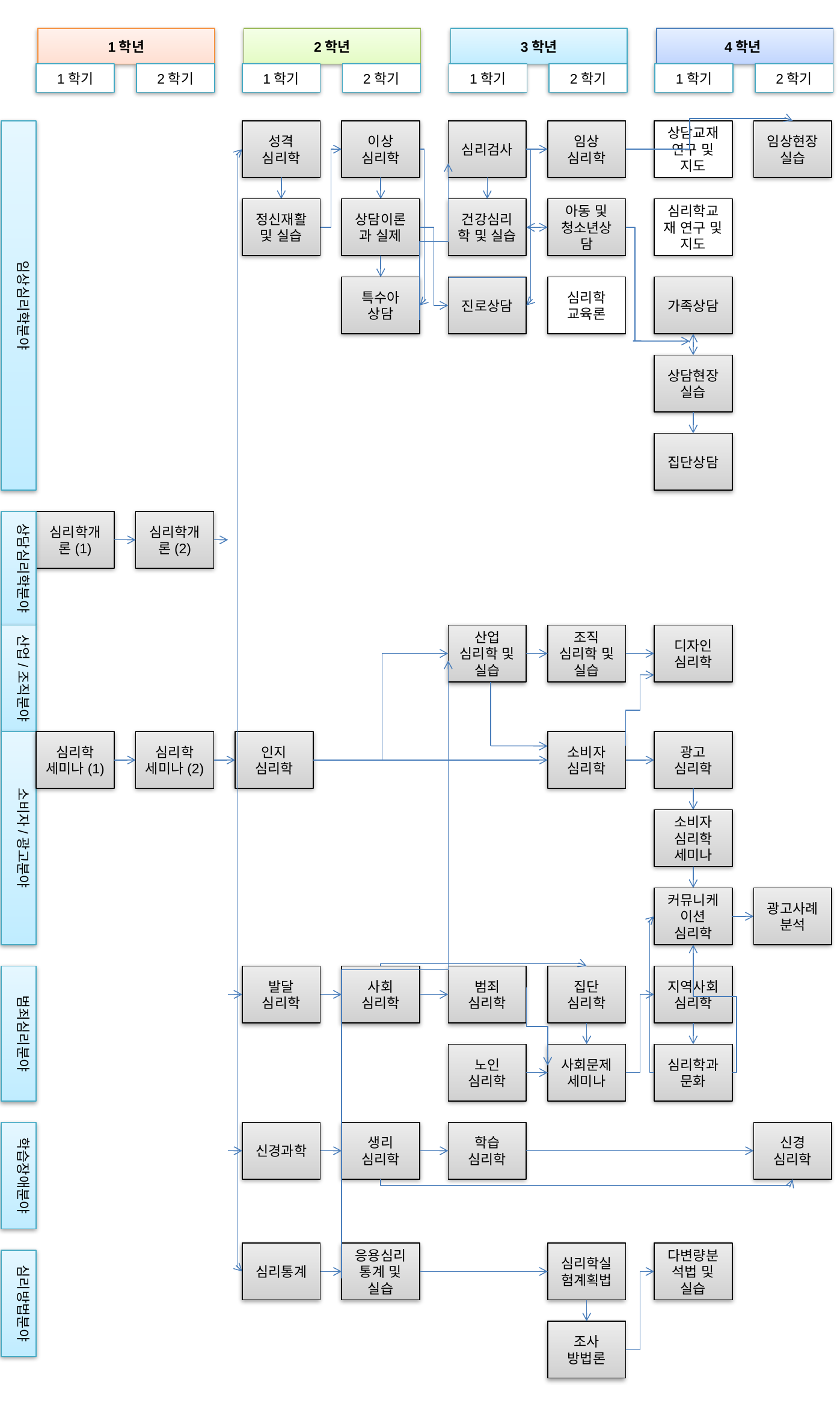

1학년
2학년
3학년
4학년
1학기
2학기
1학기
2학기
1학기
2학기
1학기
2학기
임상심리학분야
성격
심리학
이상
심리학
심리검사
임상
심리학
상담교재 연구 및 지도
임상현장
실습
정신재활
및 실습
상담이론과 실제
건강심리학 및 실습
아동 및 청소년상담
심리학교재 연구 및 지도
특수아
상담
진로상담
심리학
교육론
가족상담
상담현장실습
집단상담
상담심리학분야
심리학개론(1)
심리학개론(2)
산업/조직분야
산업
심리학 및 실습
조직
심리학 및 실습
디자인
심리학
소비자/광고분야
심리학
세미나(1)
심리학
세미나(2)
인지
심리학
소비자
심리학
광고
심리학
소비자
심리학
세미나
커뮤니케이션 심리학
광고사례분석
범죄심리분야
발달
심리학
사회
심리학
범죄
심리학
집단
심리학
지역사회
심리학
노인
심리학
사회문제
세미나
심리학과문화
학습장애분야
신경과학
생리
심리학
학습
심리학
신경
심리학
심리통계
응용심리통계 및 실습
심리학실험계획법
다변량분석법 및 실습
심리방법분야
조사
방법론